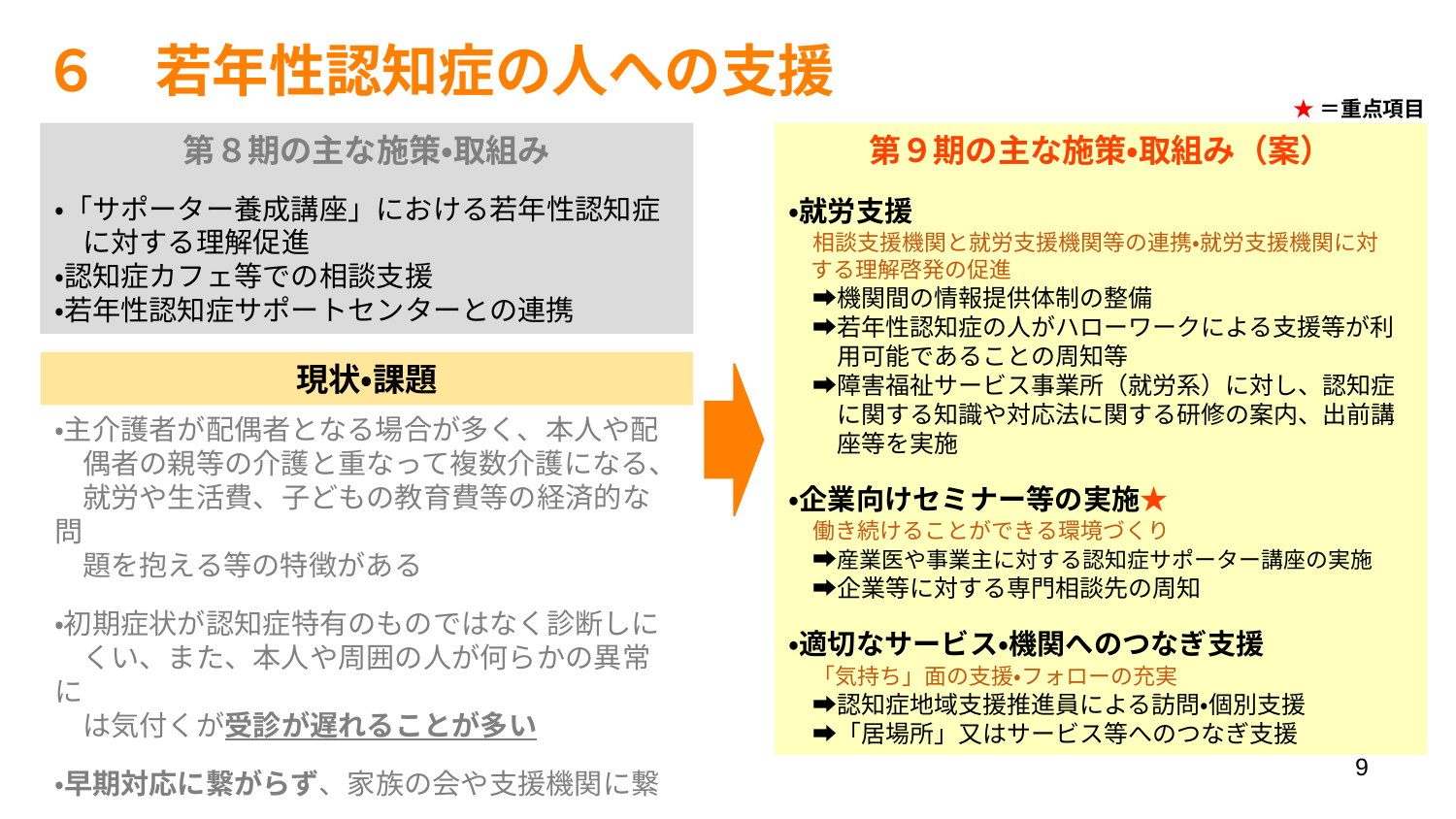

６　若年性認知症の人への支援
★＝重点項目
第８期の主な施策・取組み

・「サポーター養成講座」における若年性認知症
　に対する理解促進
・認知症カフェ等での相談支援
・若年性認知症サポートセンターとの連携
第９期の主な施策・取組み（案）

・就労支援
　相談支援機関と就労支援機関等の連携・就労支援機関に対
　する理解啓発の促進
　➡機関間の情報提供体制の整備
　➡若年性認知症の人がハローワークによる支援等が利
　　用可能であることの周知等
　➡障害福祉サービス事業所（就労系）に対し、認知症
　　に関する知識や対応法に関する研修の案内、出前講
　　座等を実施

・企業向けセミナー等の実施★
　働き続けることができる環境づくり
　➡産業医や事業主に対する認知症サポーター講座の実施
　➡企業等に対する専門相談先の周知

・適切なサービス・機関へのつなぎ支援
　「気持ち」面の支援・フォローの充実
　➡認知症地域支援推進員による訪問・個別支援
　➡「居場所」又はサービス等へのつなぎ支援
現状・課題

・主介護者が配偶者となる場合が多く、本人や配
　偶者の親等の介護と重なって複数介護になる、
　就労や生活費、子どもの教育費等の経済的な問
　題を抱える等の特徴がある

・初期症状が認知症特有のものではなく診断しに
　くい、また、本人や周囲の人が何らかの異常に
　は気付くが受診が遅れることが多い

・早期対応に繋がらず、家族の会や支援機関に繋
　がる段階では既に就労先を退職している場合が
　多い
9